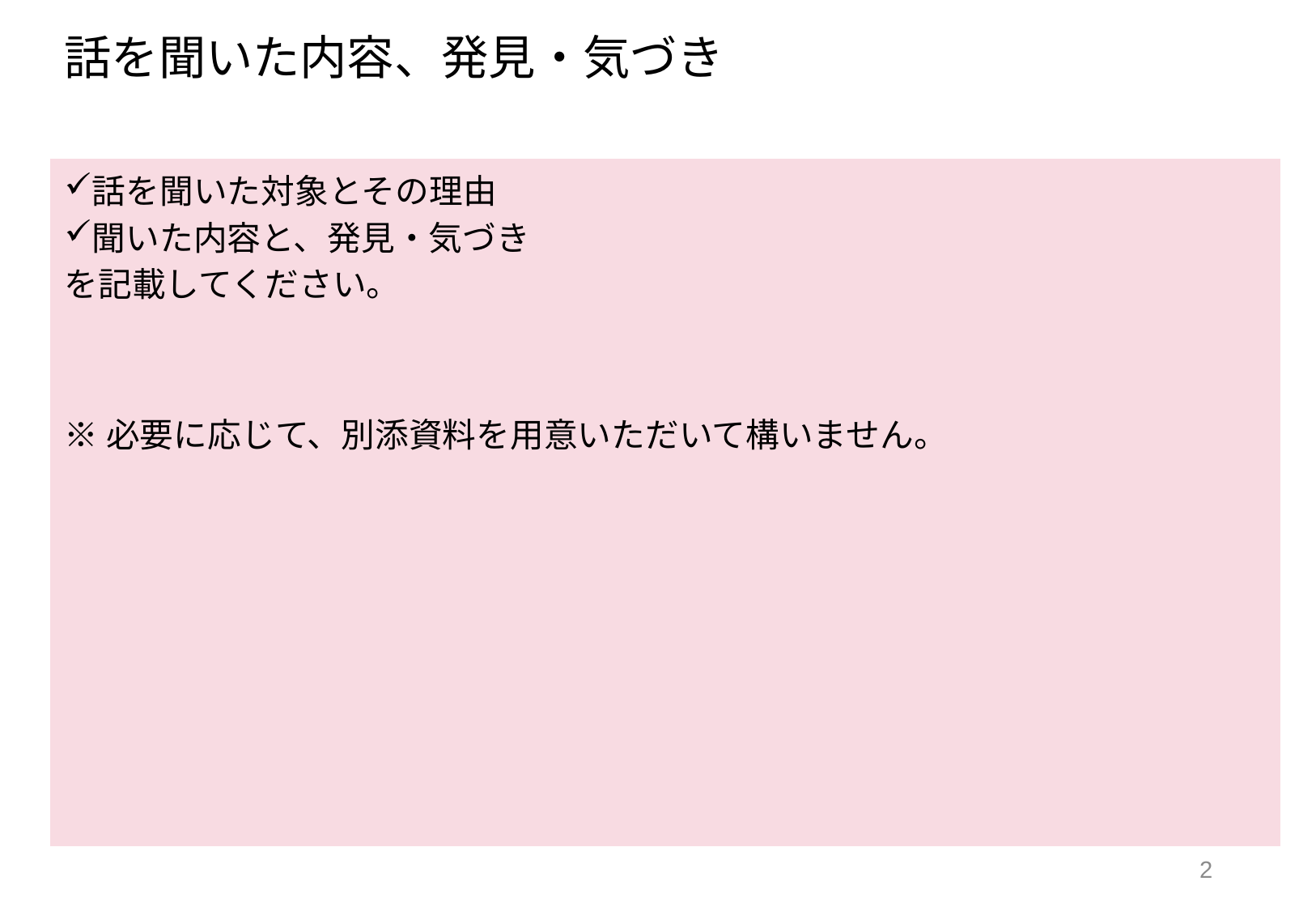

# 話を聞いた内容、発見・気づき
話を聞いた対象とその理由
聞いた内容と、発見・気づき
を記載してください。

※必要に応じて、別添資料を用意いただいて構いません。
2